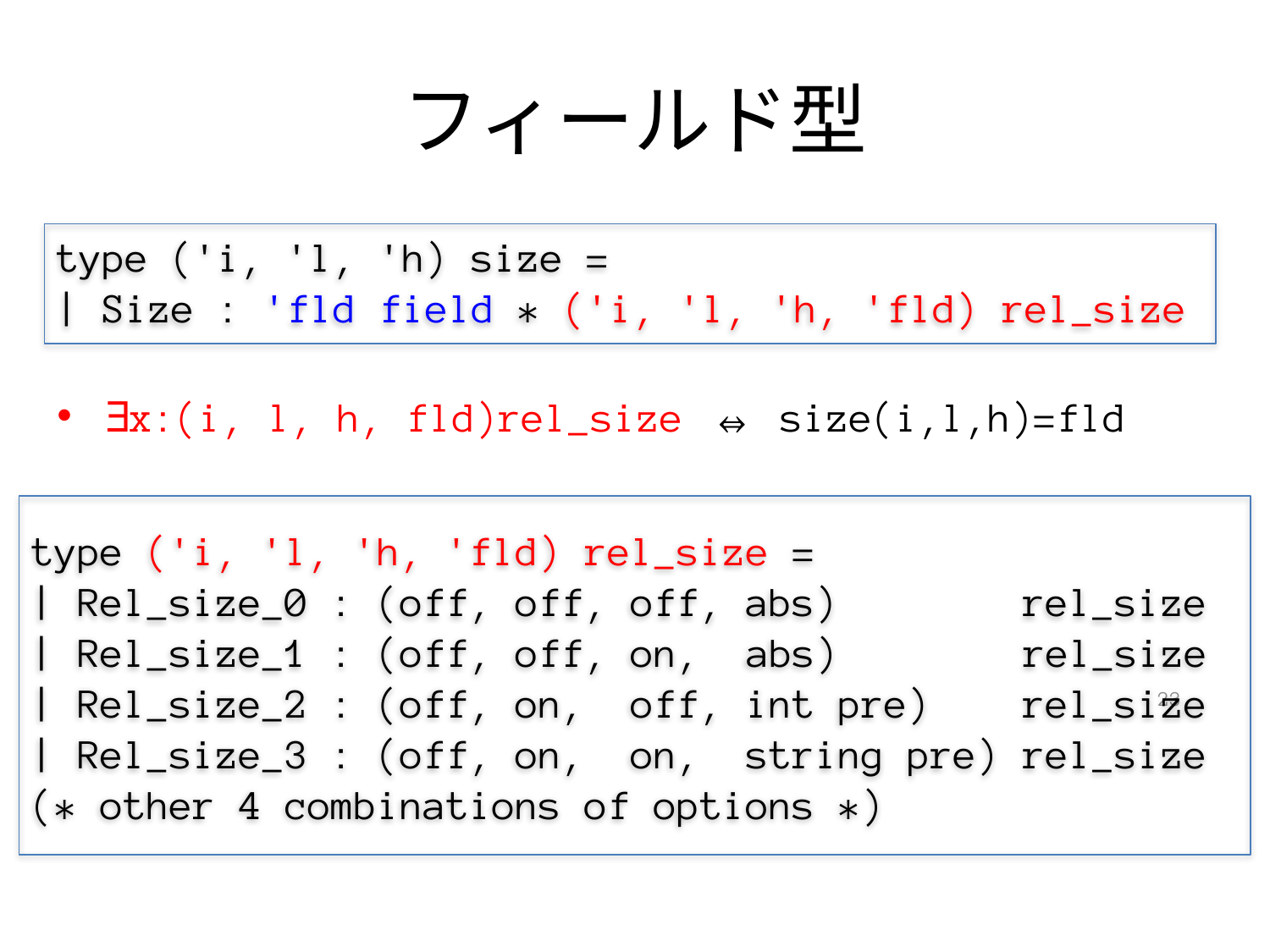

# フィールド型
type ('i, 'l, 'h) size =
| Size : 'fld field * ('i, 'l, 'h, 'fld) rel_size
∃x:(i, l, h, fld)rel_size ⇔ size(i,l,h)=fld
type ('i, 'l, 'h, 'fld) rel_size =
| Rel_size_0 : (off, off, off, abs)        rel_size
| Rel_size_1 : (off, off, on,  abs)        rel_size
| Rel_size_2 : (off, on,  off, int pre)    rel_size
| Rel_size_3 : (off, on,  on,  string pre) rel_size
(* other 4 combinations of options *)
23